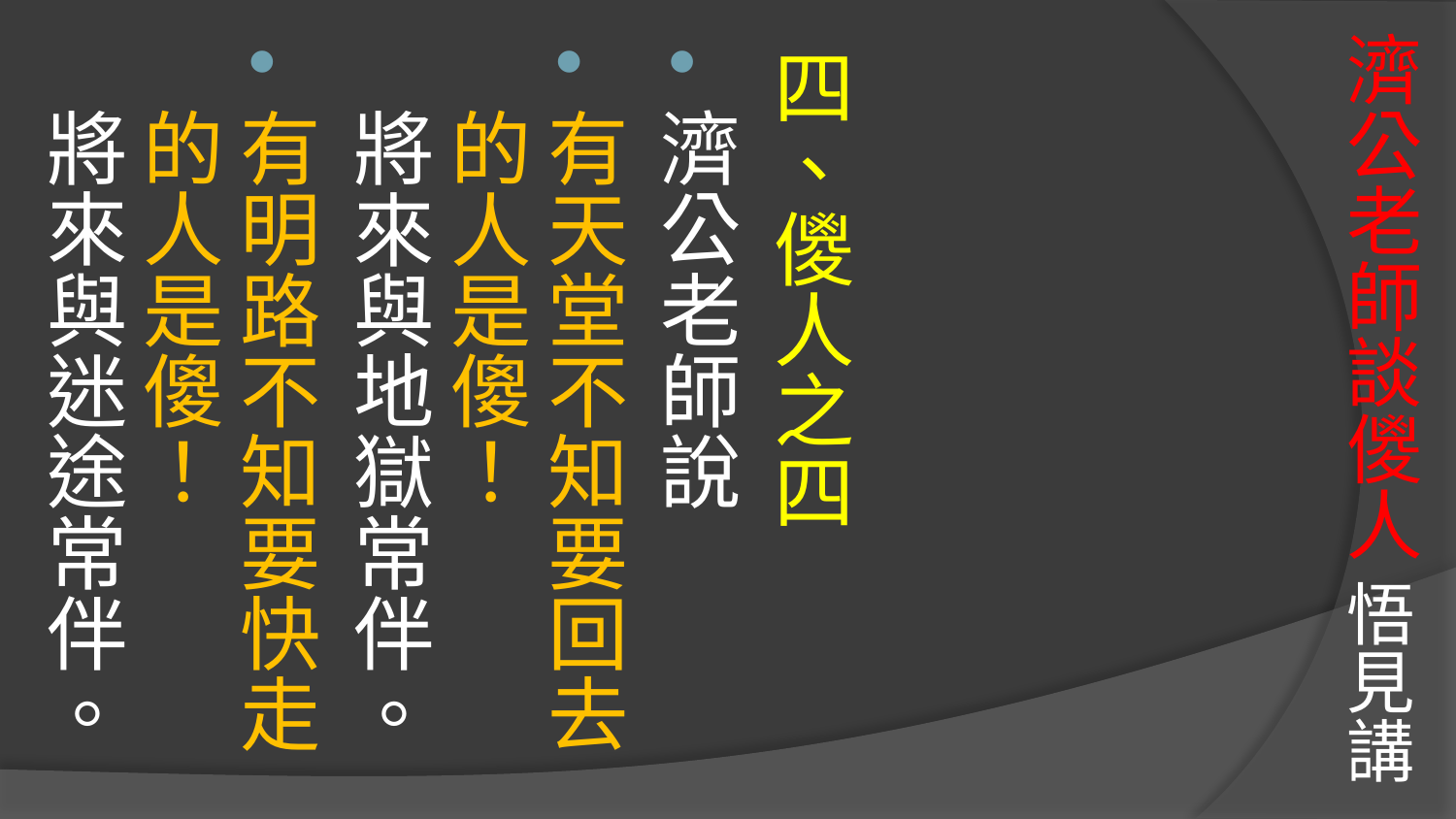

# 濟公老師談儍人 悟見講
四、儍人之四
濟公老師說
有天堂不知要回去的人是傻！
將來與地獄常伴。
有明路不知要快走的人是傻！
將來與迷途常伴。